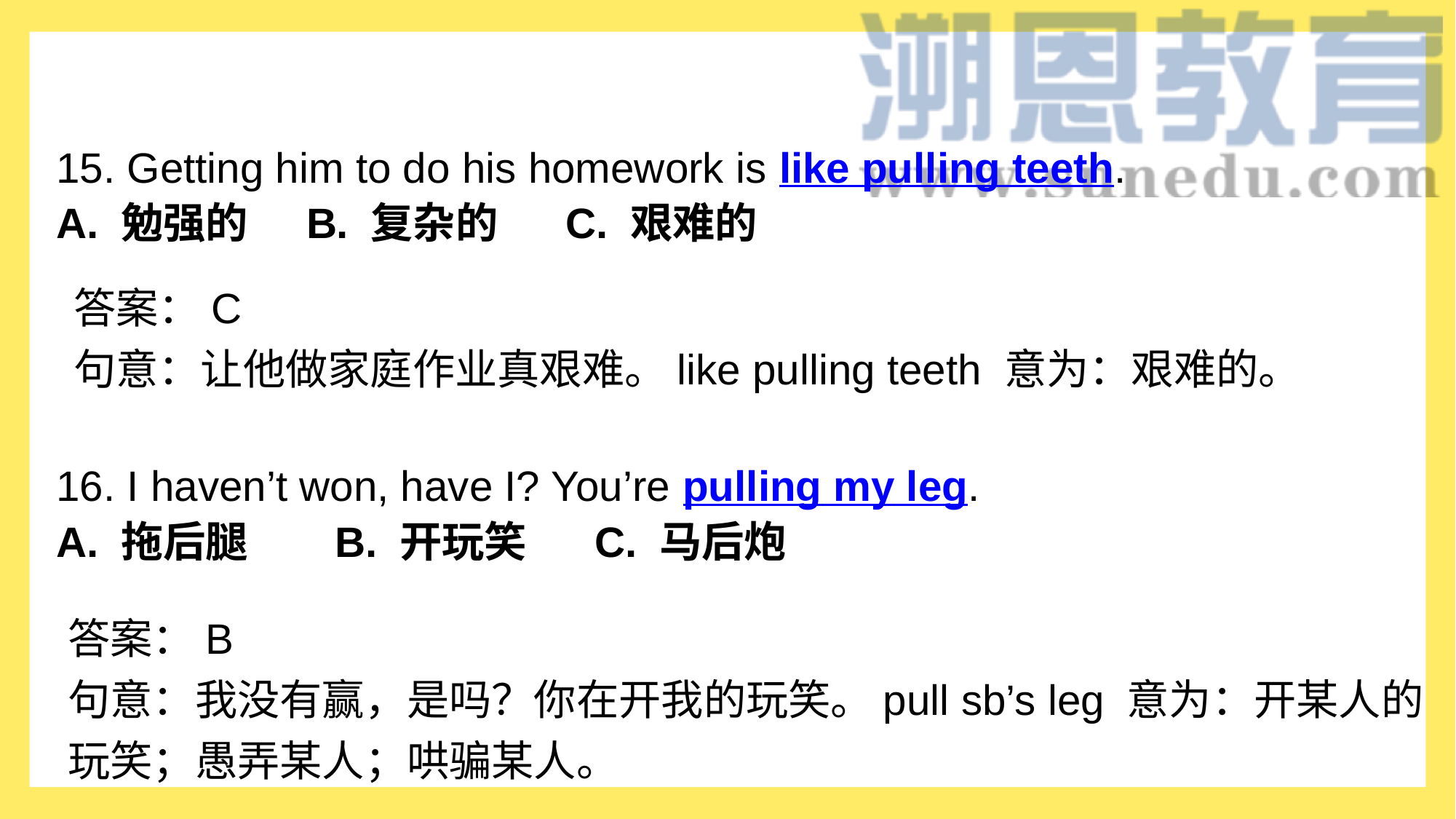

15. Getting him to do his homework is like pulling teeth.
A. 勉强的     B. 复杂的      C. 艰难的

16. I haven’t won, have I? You’re pulling my leg.
A. 拖后腿        B. 开玩笑      C. 马后炮
答案：C
句意：让他做家庭作业真艰难。like pulling teeth 意为：艰难的。
答案：B
句意：我没有赢，是吗？你在开我的玩笑。pull sb’s leg 意为：开某人的玩笑；愚弄某人；哄骗某人。